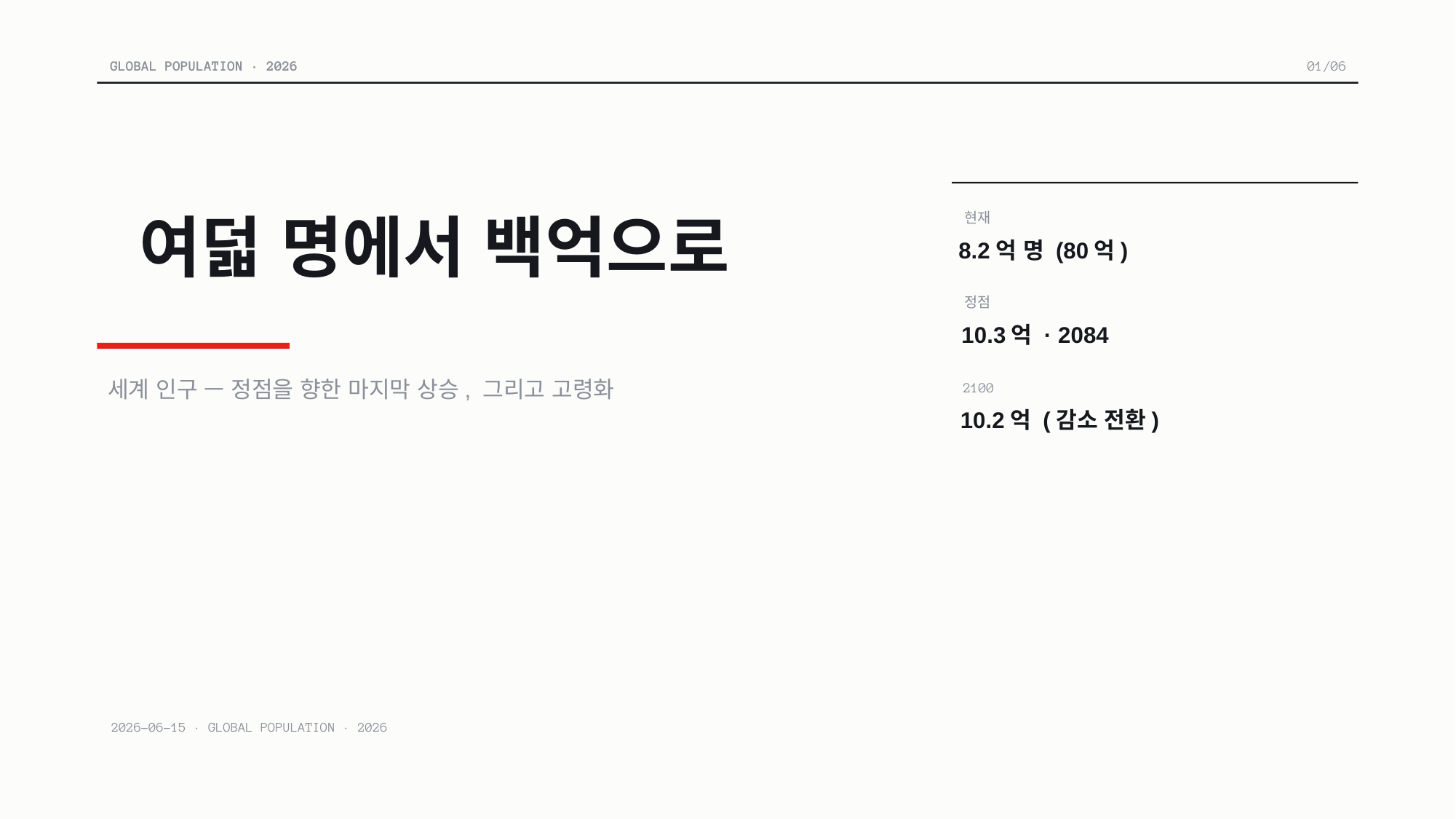

GLOBAL POPULATION · 2026
01/06

여덟 명에서 백억으로
현재
8.2억 명 (80억)
정점
10.3억 · 2084

세계 인구 — 정점을 향한 마지막 상승, 그리고 고령화
2100
10.2억 (감소 전환)
2026-06-15 · GLOBAL POPULATION · 2026